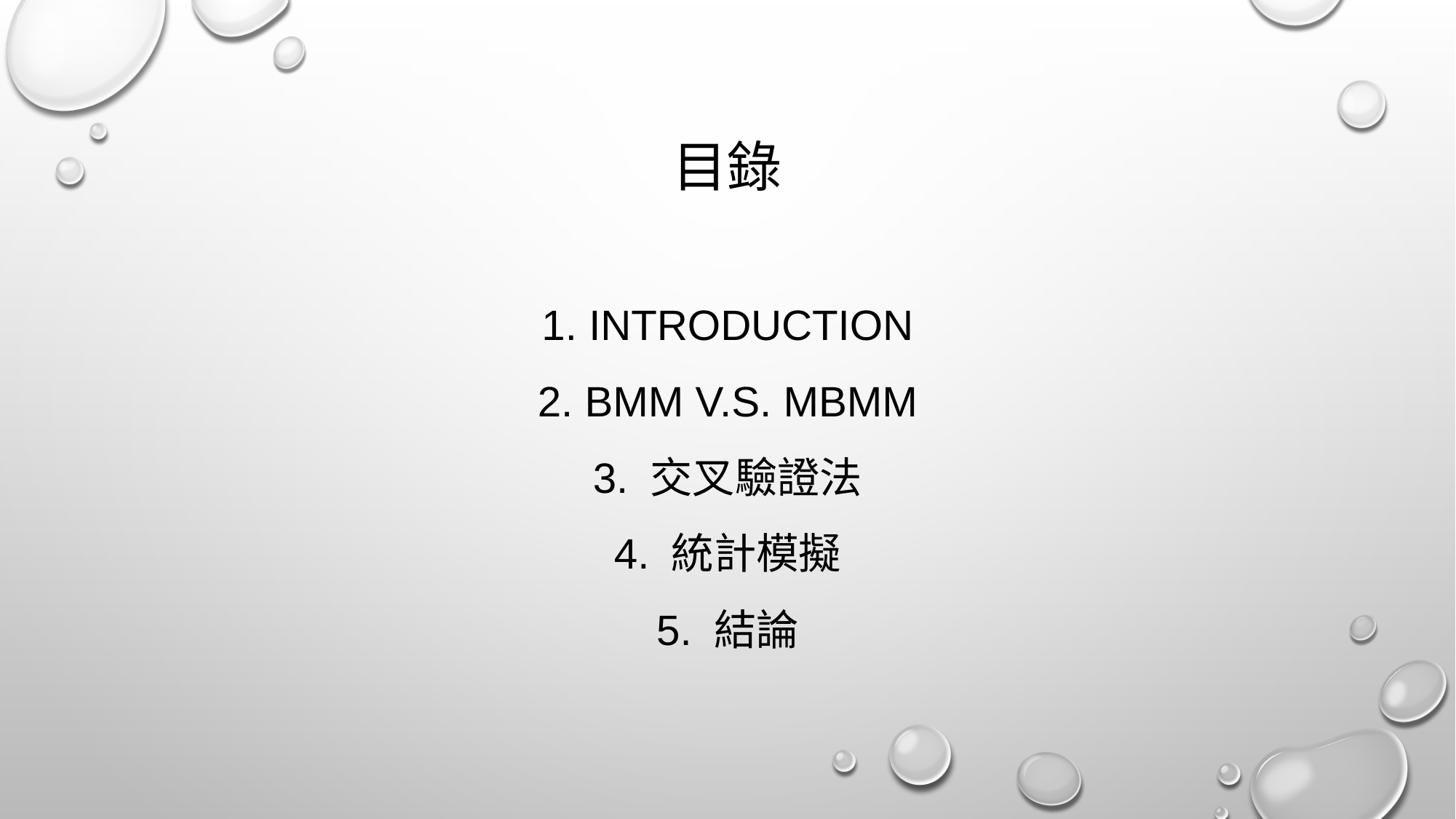

# 目錄
1. introduction
2. Bmm v.s. Mbmm
3. 交叉驗證法
4. 統計模擬
5. 結論